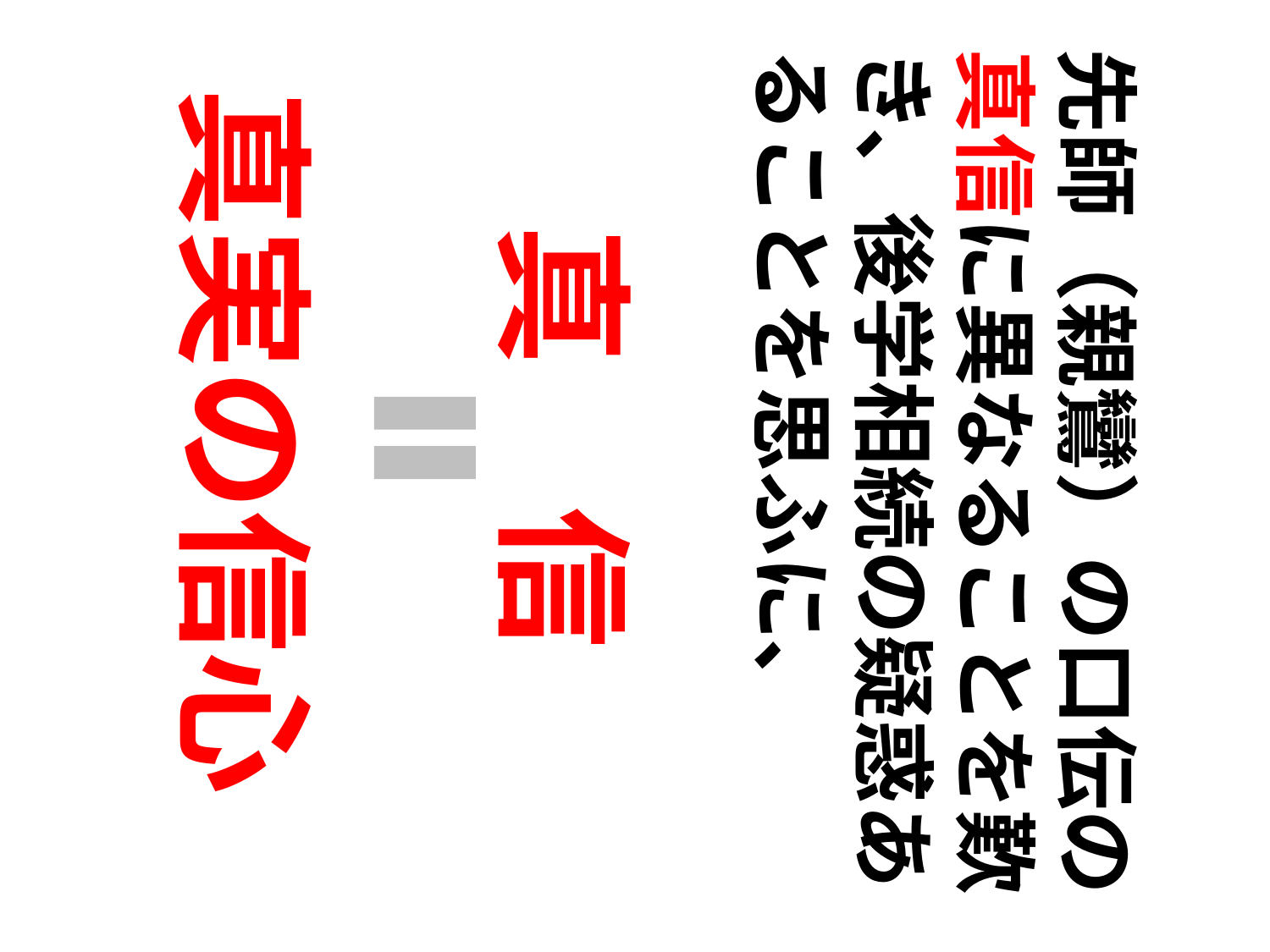

真実の信心
真　信
先師（親鸞）の口伝の真信に異なることを歎き、後学相続の疑惑あることを思ふに、